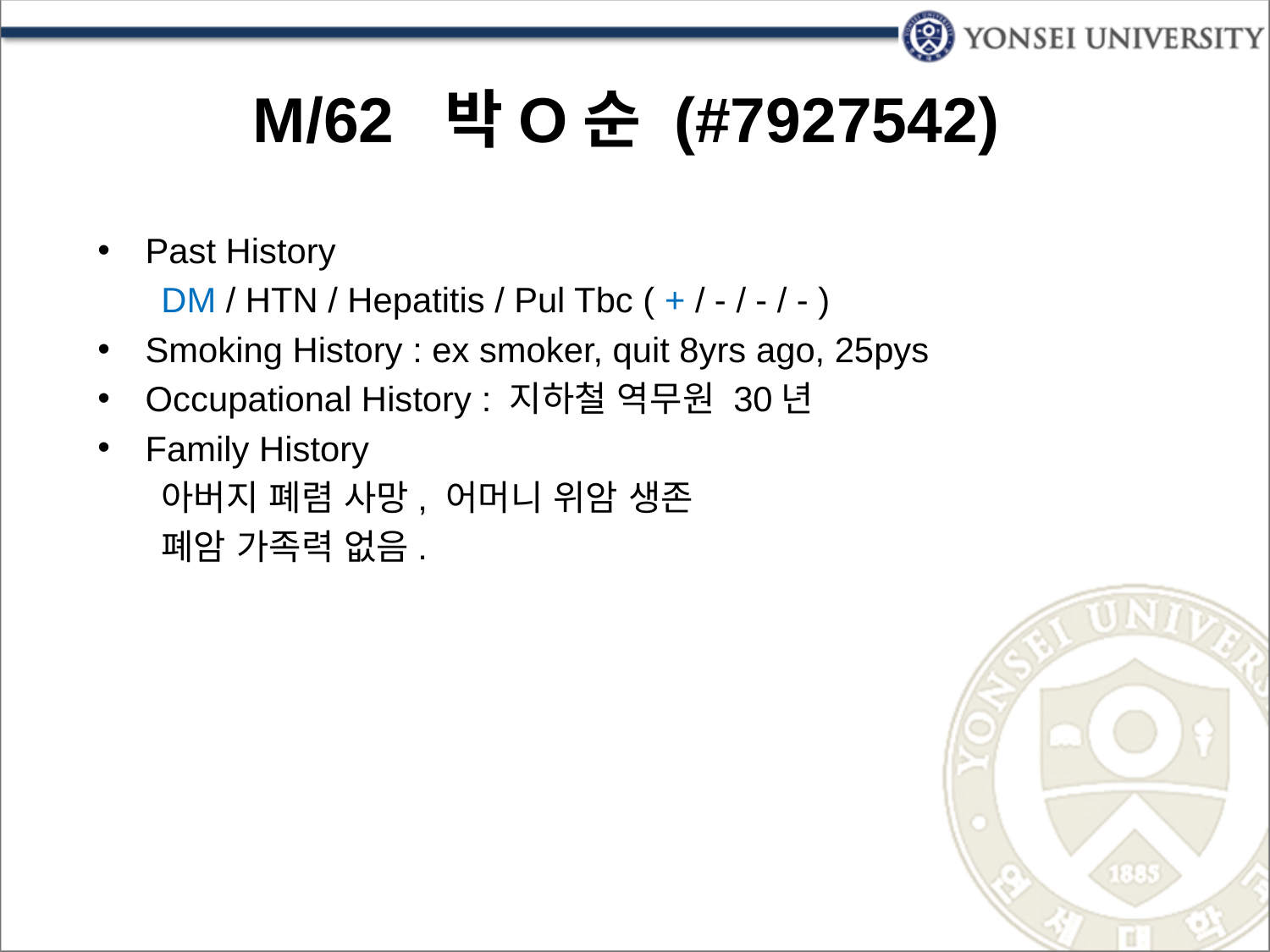

# M/62  박O순 (#7927542)
Past History
DM / HTN / Hepatitis / Pul Tbc ( + / - / - / - )
Smoking History : ex smoker, quit 8yrs ago, 25pys
Occupational History : 지하철 역무원 30년
Family History
아버지 폐렴 사망, 어머니 위암 생존
폐암 가족력 없음.